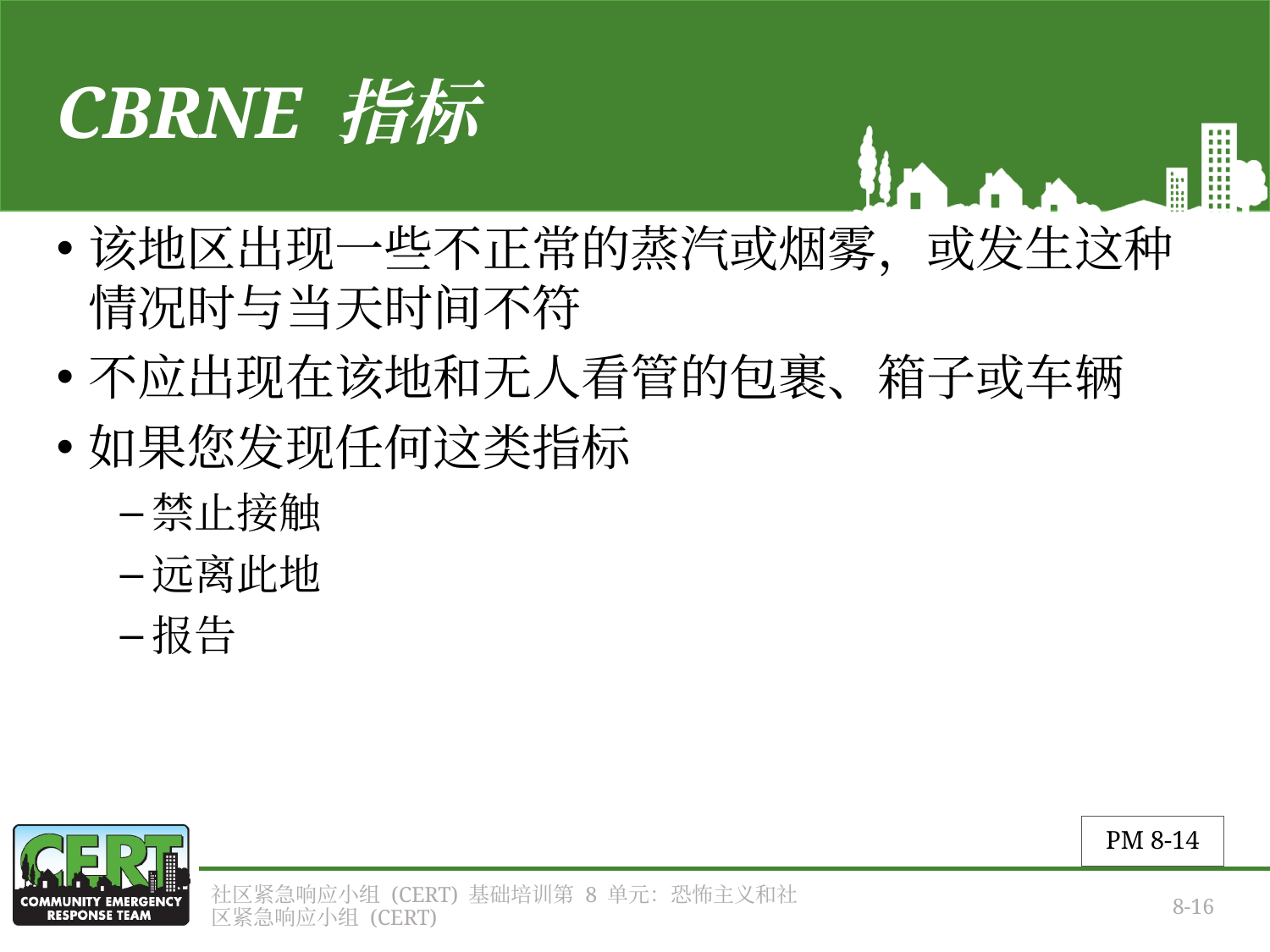

# CBRNE 指标
该地区出现一些不正常的蒸汽或烟雾，或发生这种情况时与当天时间不符
不应出现在该地和无人看管的包裹、箱子或车辆
如果您发现任何这类指标
禁止接触
远离此地
报告
PM 8-14
社区紧急响应小组 (CERT) 基础培训第 8 单元：恐怖主义和社区紧急响应小组 (CERT)
8-16